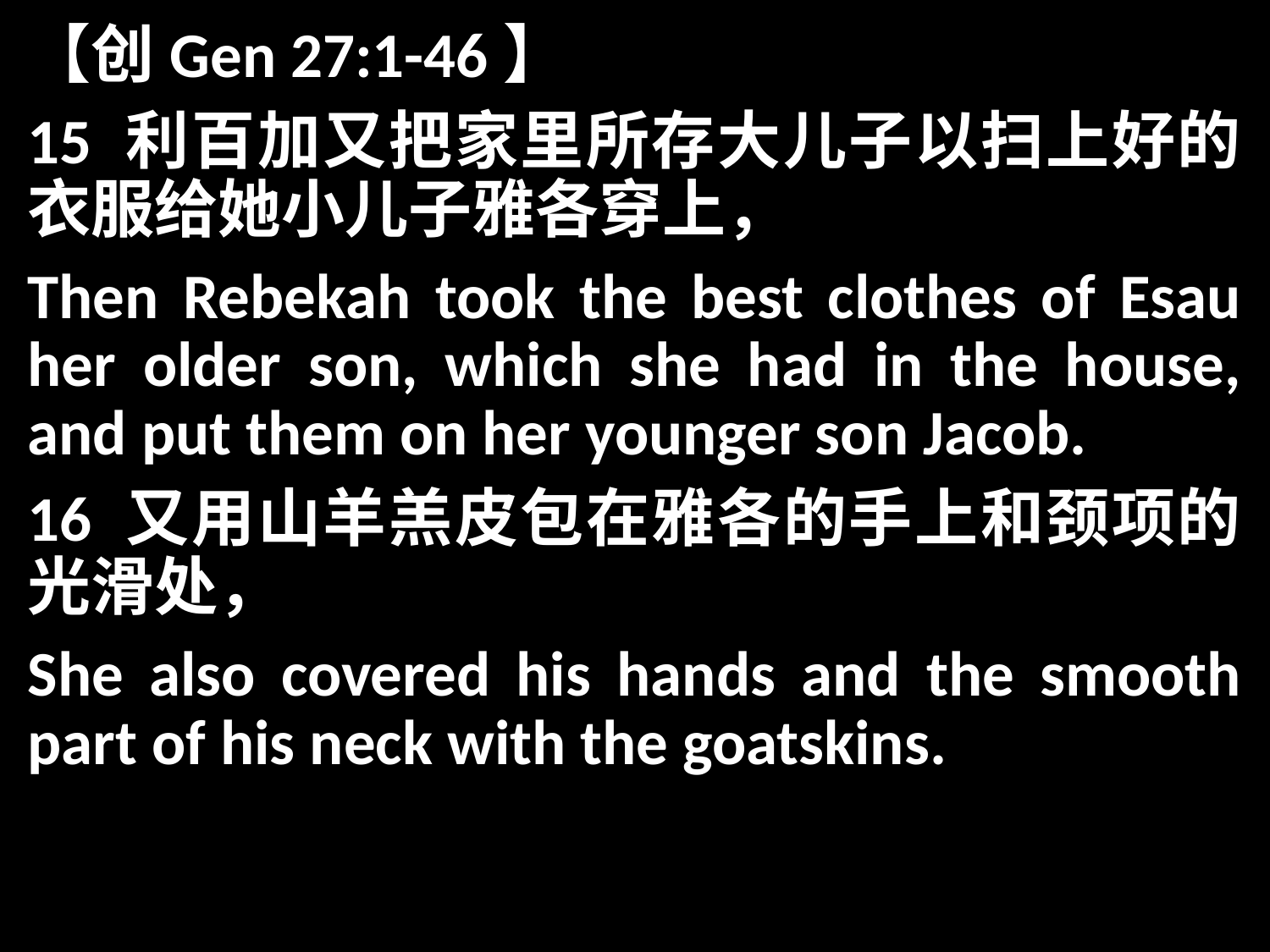

【创Gen 27:1-46】
15 利百加又把家里所存大儿子以扫上好的衣服给她小儿子雅各穿上，
Then Rebekah took the best clothes of Esau her older son, which she had in the house, and put them on her younger son Jacob.
16 又用山羊羔皮包在雅各的手上和颈项的光滑处，
She also covered his hands and the smooth part of his neck with the goatskins.